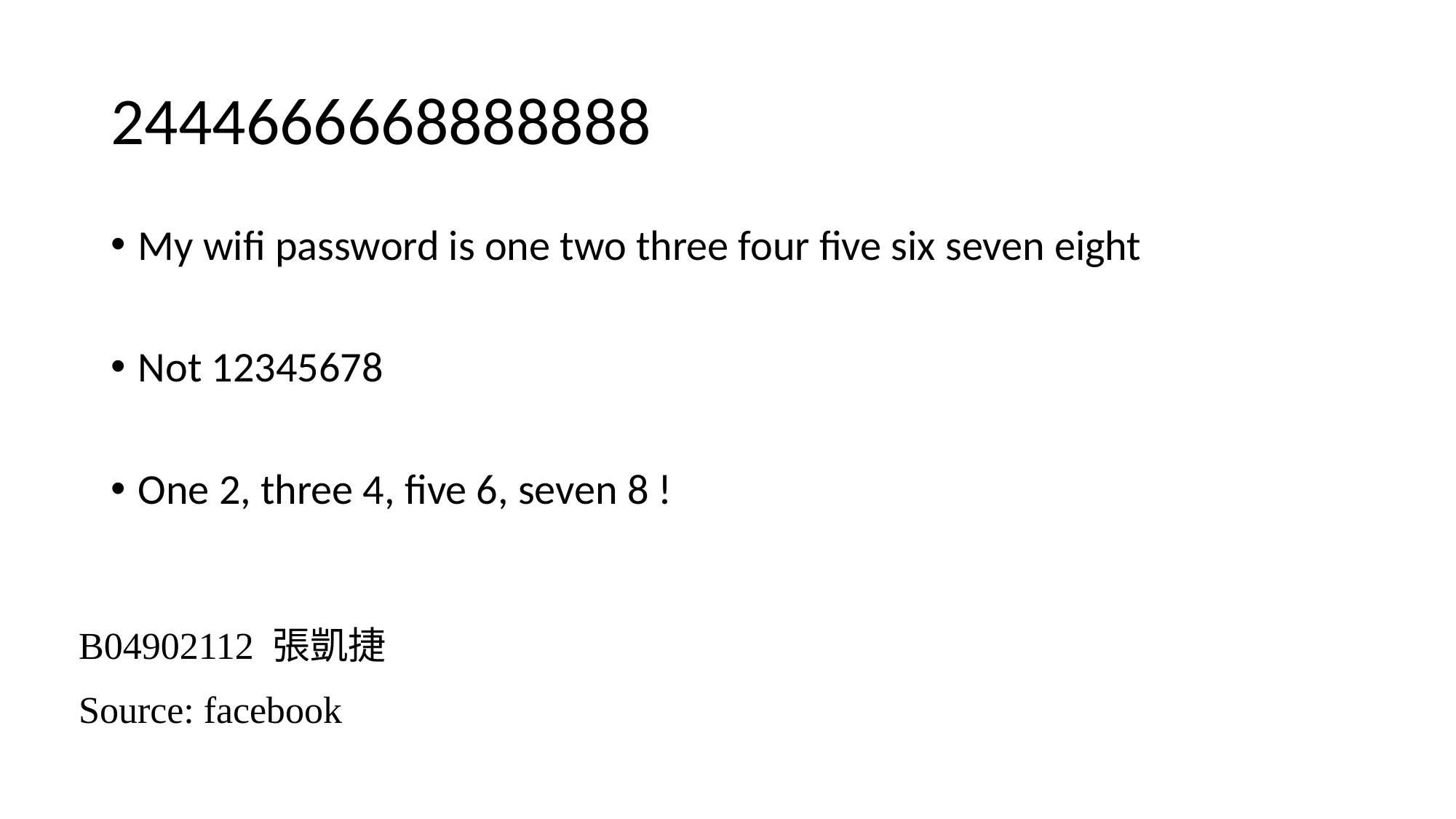

# 2444666668888888
My wifi password is one two three four five six seven eight

Not 12345678

One 2, three 4, five 6, seven 8 !
B04902112 張凱捷
Source: facebook